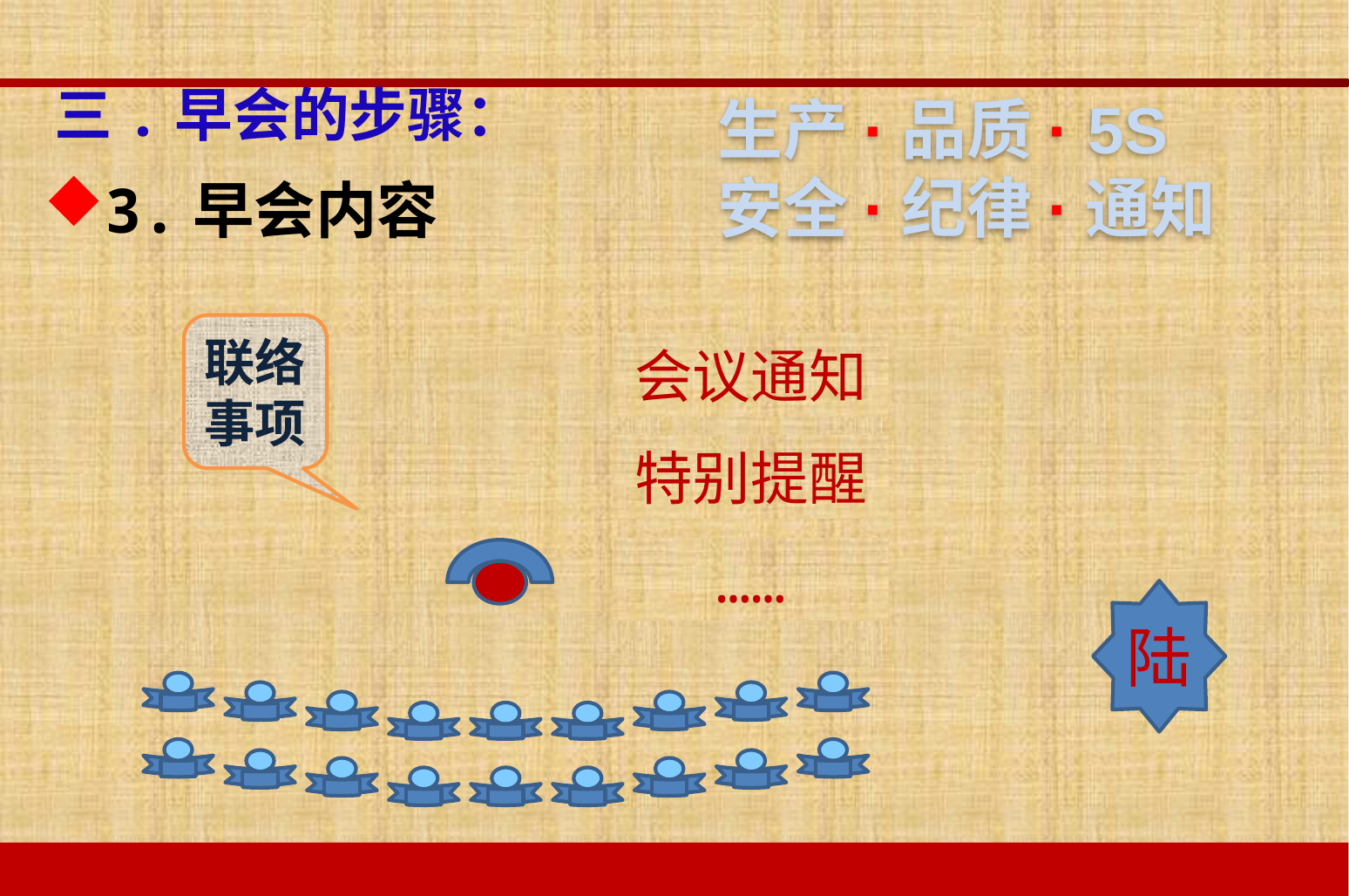

生产·品质· 5S
安全·纪律·通知
# 三.早会的步骤：
3.早会内容
联络事项
会议通知
特别提醒
……

陆